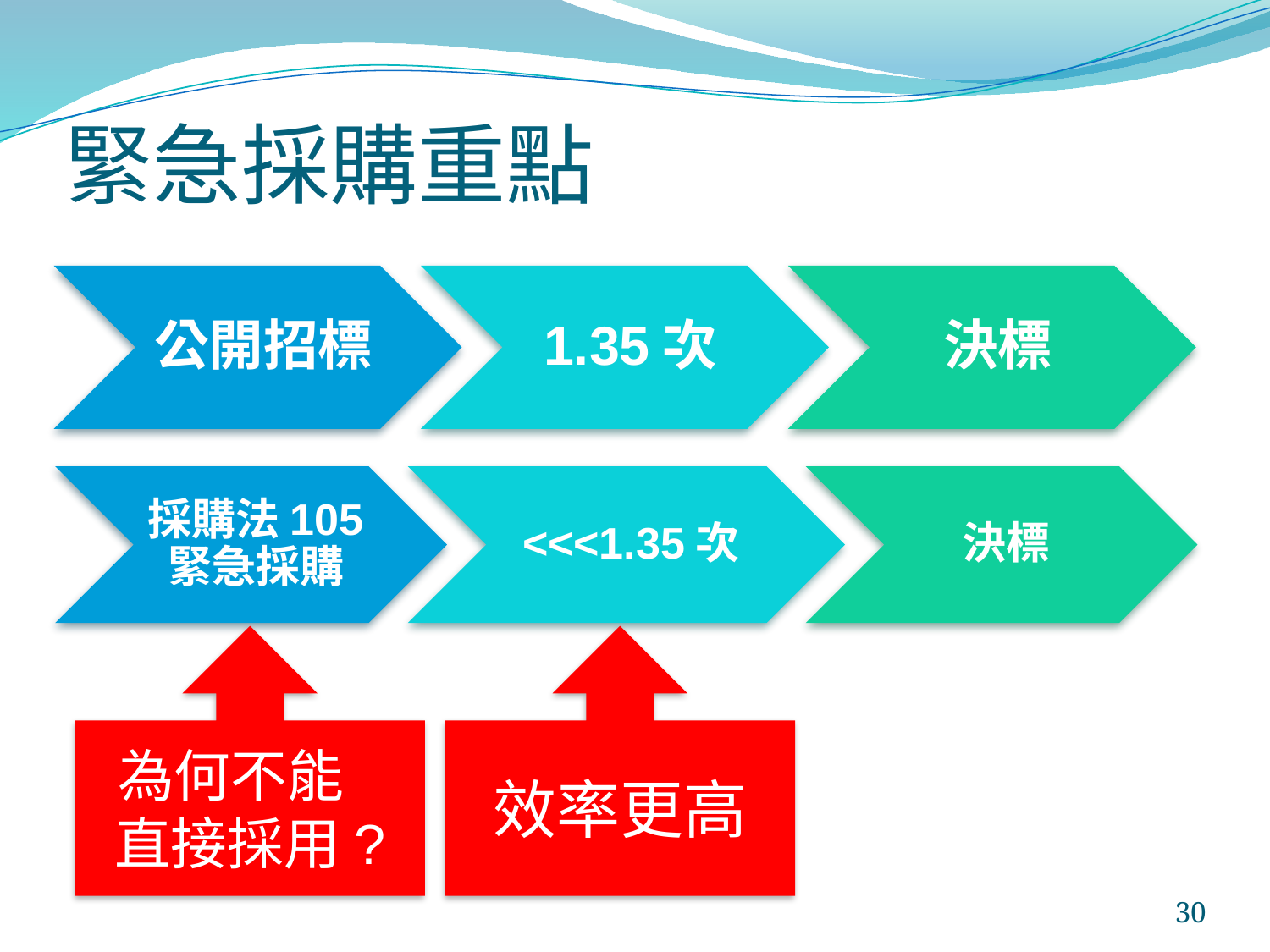

# 緊急採購重點
公開招標
1.35次
決標
採購法105緊急採購
<<<1.35次
決標
為何不能    直接採用?
效率更高
30